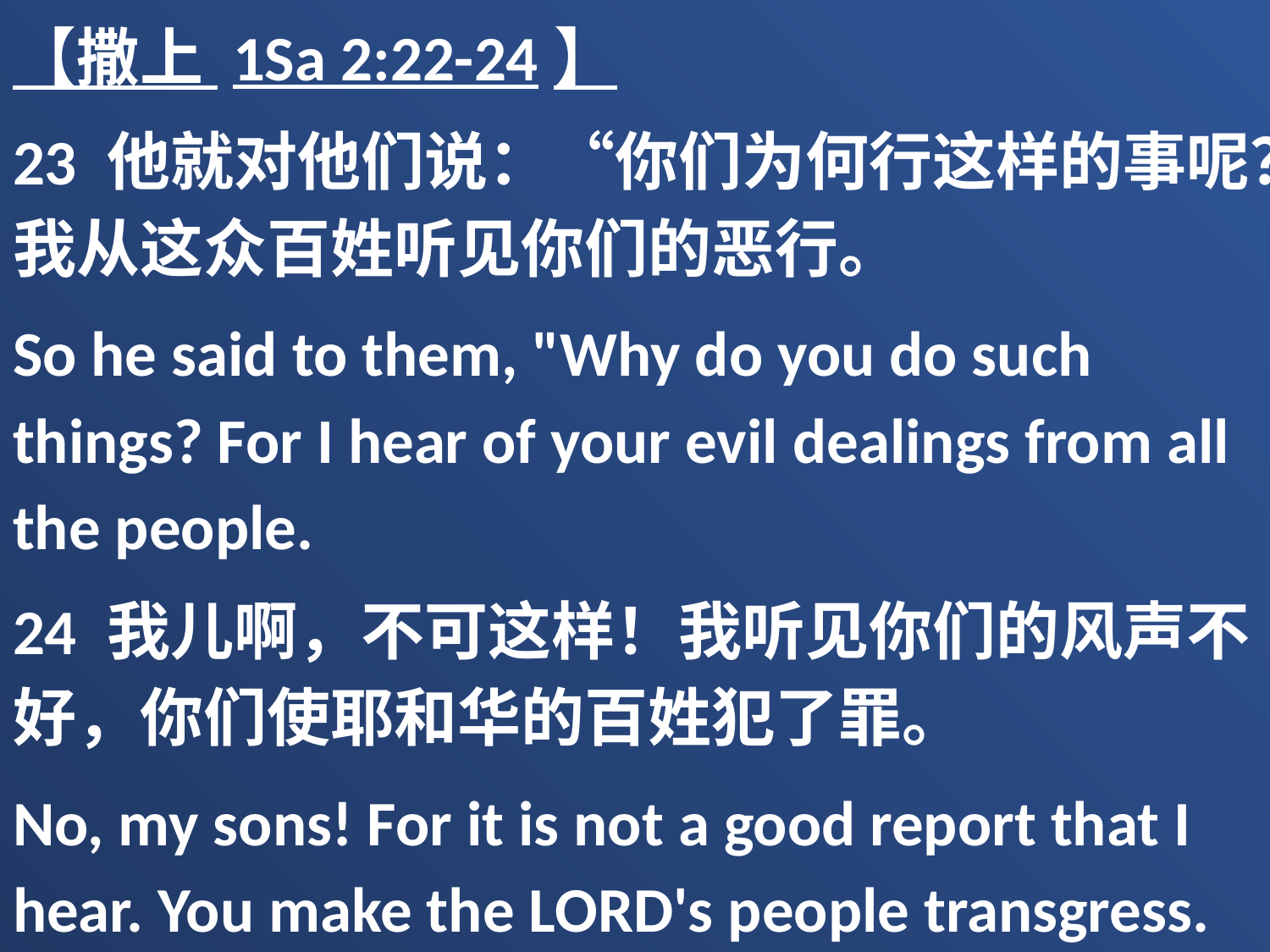

【撒上 1Sa 2:22-24】
23 他就对他们说：“你们为何行这样的事呢？我从这众百姓听见你们的恶行。
So he said to them, "Why do you do such things? For I hear of your evil dealings from all the people.
24 我儿啊，不可这样！我听见你们的风声不好，你们使耶和华的百姓犯了罪。
No, my sons! For it is not a good report that I hear. You make the LORD's people transgress.